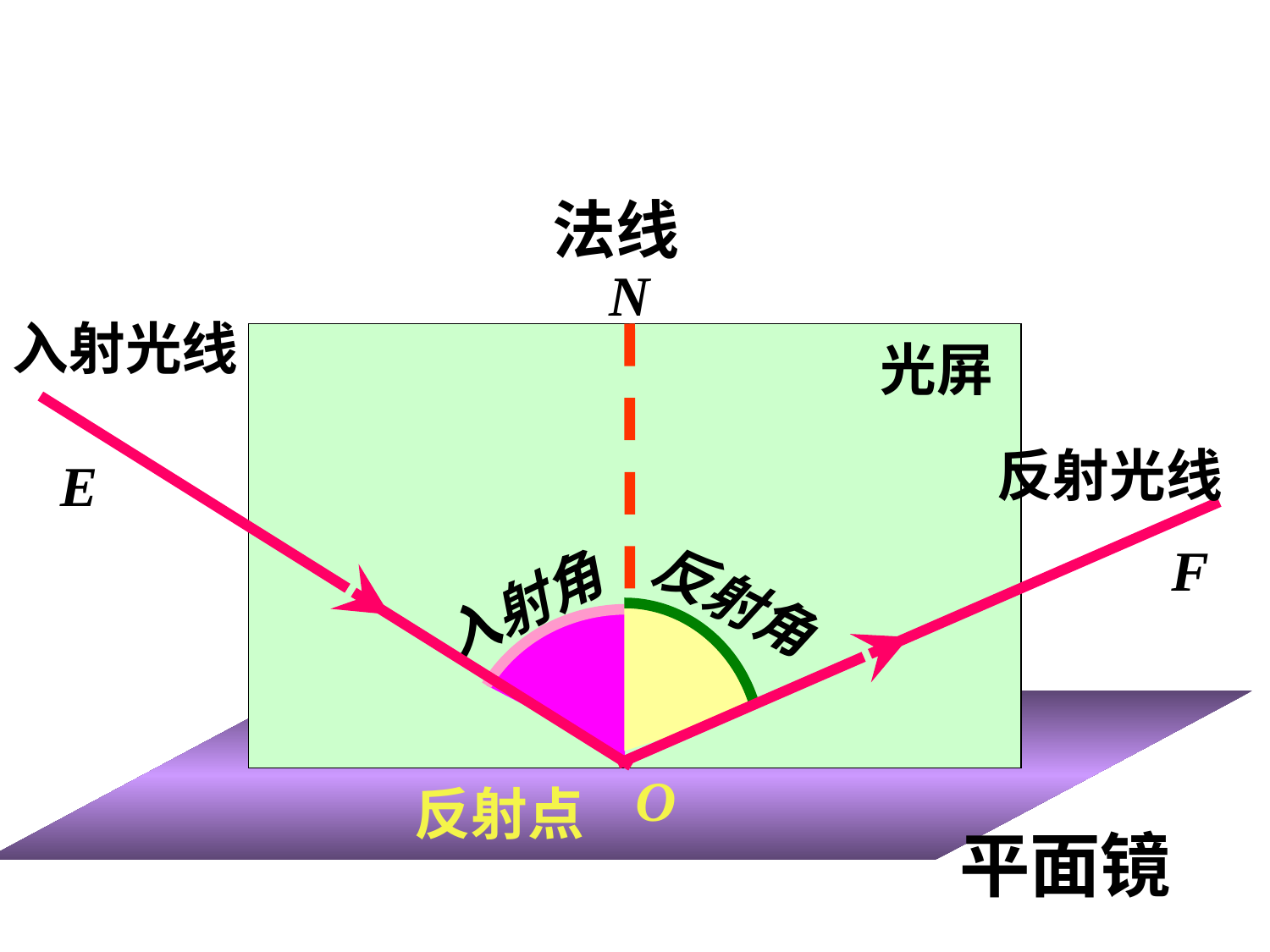

法线
N
入射光线

光屏
反射光线
E

F
入射角

反射角

O
反射点
平面镜